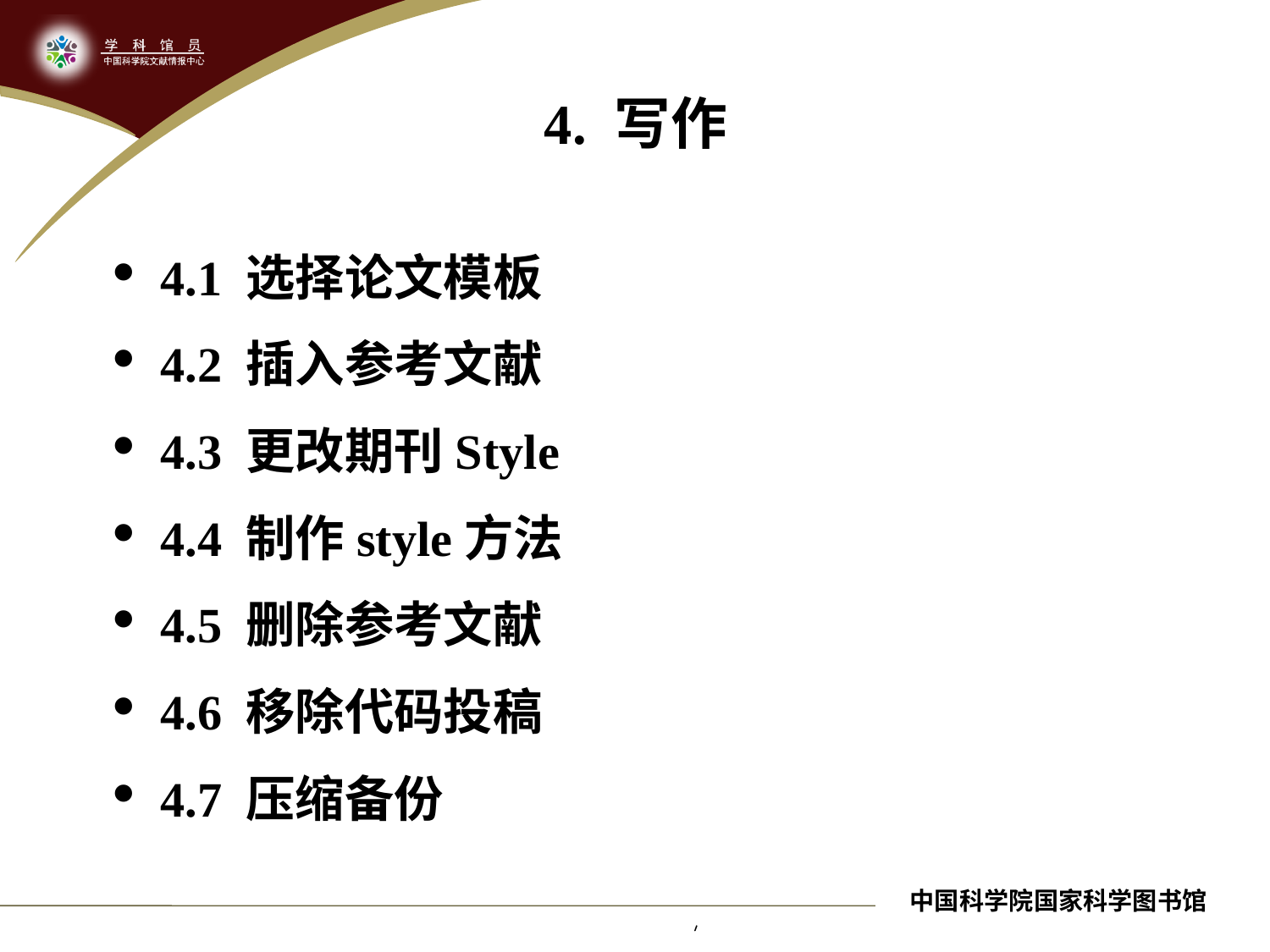

# 4. 写作
4.1 选择论文模板
4.2 插入参考文献
4.3 更改期刊Style
4.4 制作style方法
4.5 删除参考文献
4.6 移除代码投稿
4.7 压缩备份
中国科学院国家科学图书馆